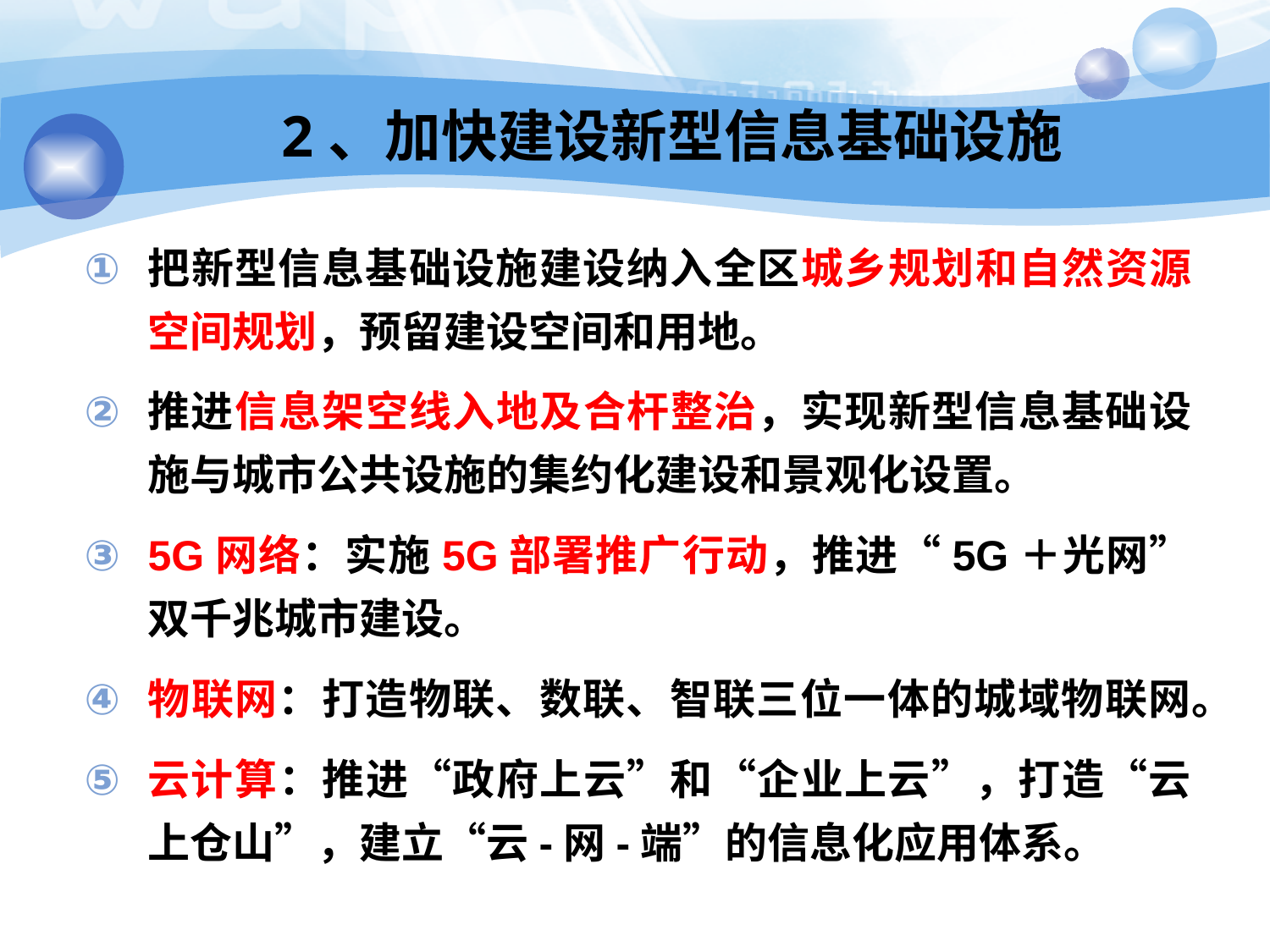

# 2、加快建设新型信息基础设施
把新型信息基础设施建设纳入全区城乡规划和自然资源空间规划，预留建设空间和用地。
推进信息架空线入地及合杆整治，实现新型信息基础设施与城市公共设施的集约化建设和景观化设置。
5G网络：实施5G部署推广行动，推进“5G＋光网”双千兆城市建设。
物联网：打造物联、数联、智联三位一体的城域物联网。
云计算：推进“政府上云”和“企业上云”，打造“云上仓山”，建立“云-网-端”的信息化应用体系。